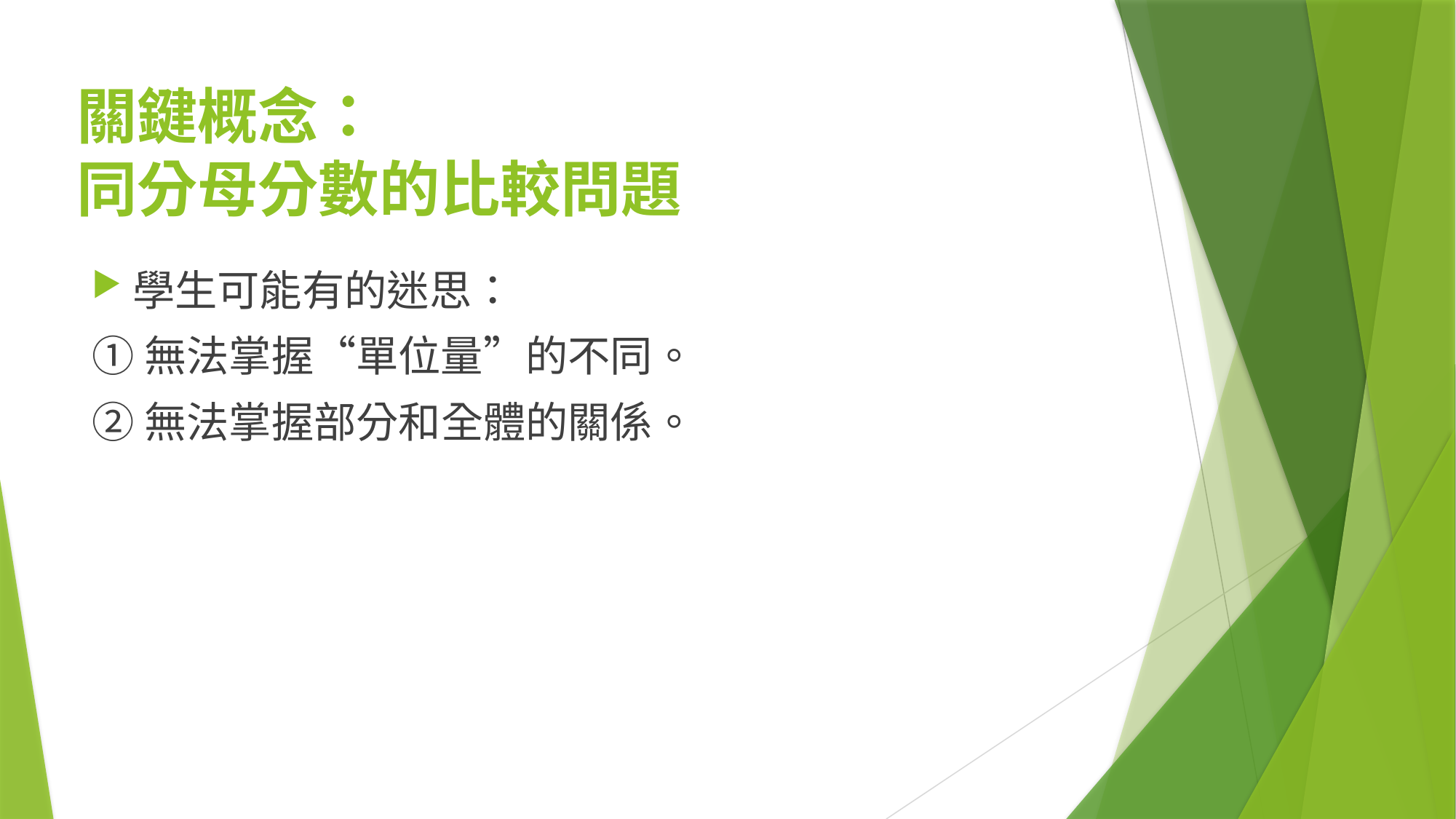

# 關鍵概念： 同分母分數的比較問題
學生可能有的迷思：
①無法掌握“單位量”的不同。
②無法掌握部分和全體的關係。